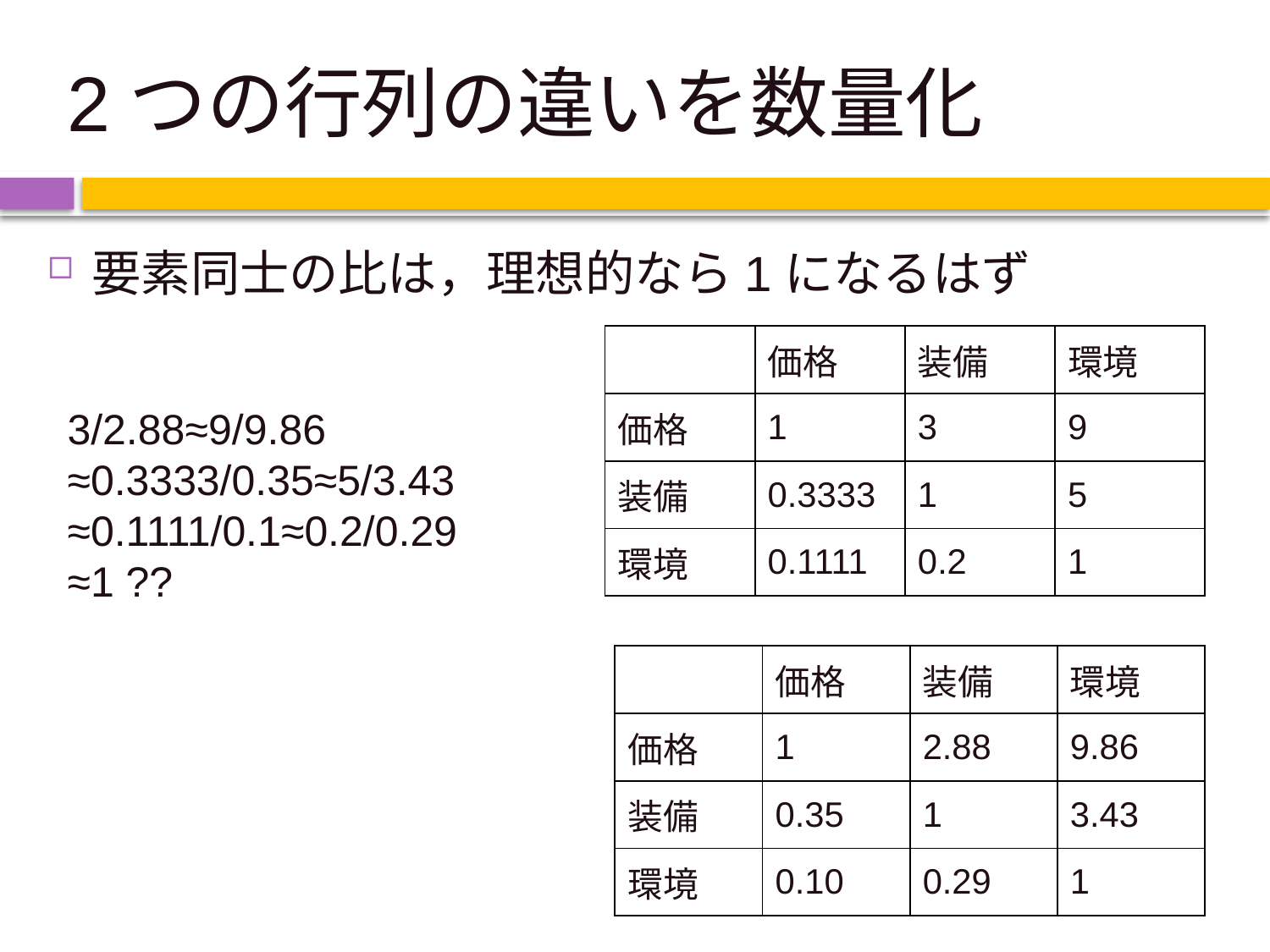

# 2つの行列の違いを数量化
要素同士の比は，理想的なら1になるはず
|  | 価格 | 装備 | 環境 |
| --- | --- | --- | --- |
| 価格 | 1 | 3 | 9 |
| 装備 | 0.3333 | 1 | 5 |
| 環境 | 0.1111 | 0.2 | 1 |
3/2.88≈9/9.86
≈0.3333/0.35≈5/3.43
≈0.1111/0.1≈0.2/0.29
≈1 ??
|  | 価格 | 装備 | 環境 |
| --- | --- | --- | --- |
| 価格 | 1 | 2.88 | 9.86 |
| 装備 | 0.35 | 1 | 3.43 |
| 環境 | 0.10 | 0.29 | 1 |